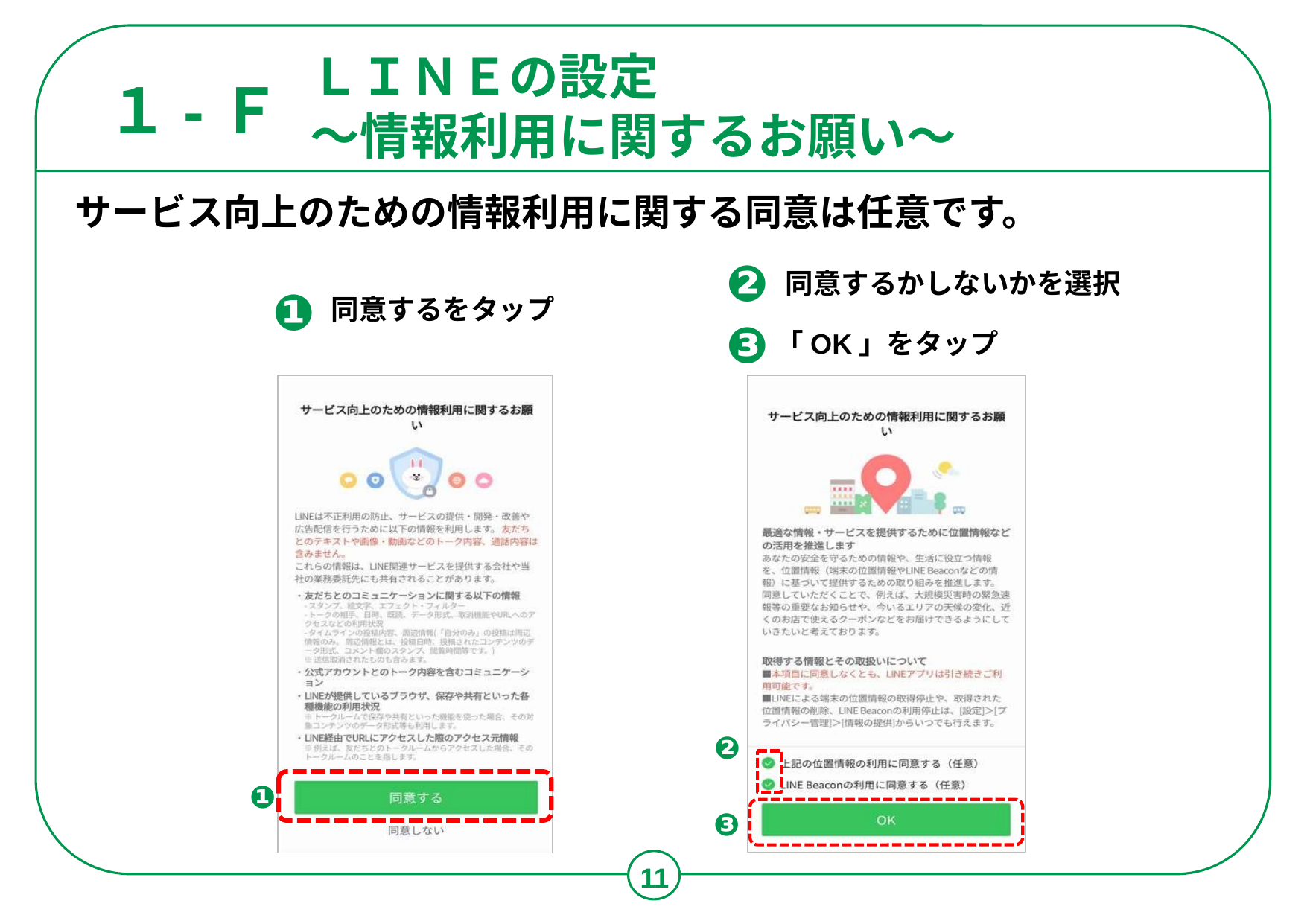

ＬＩＮＥの設定
～情報利用に関するお願い～
１-Ｆ
サービス向上のための情報利用に関する同意は任意です。
❷
同意するかしないかを選択
❶
同意するをタップ
❸
「OK」をタップ

❷

❶

❸